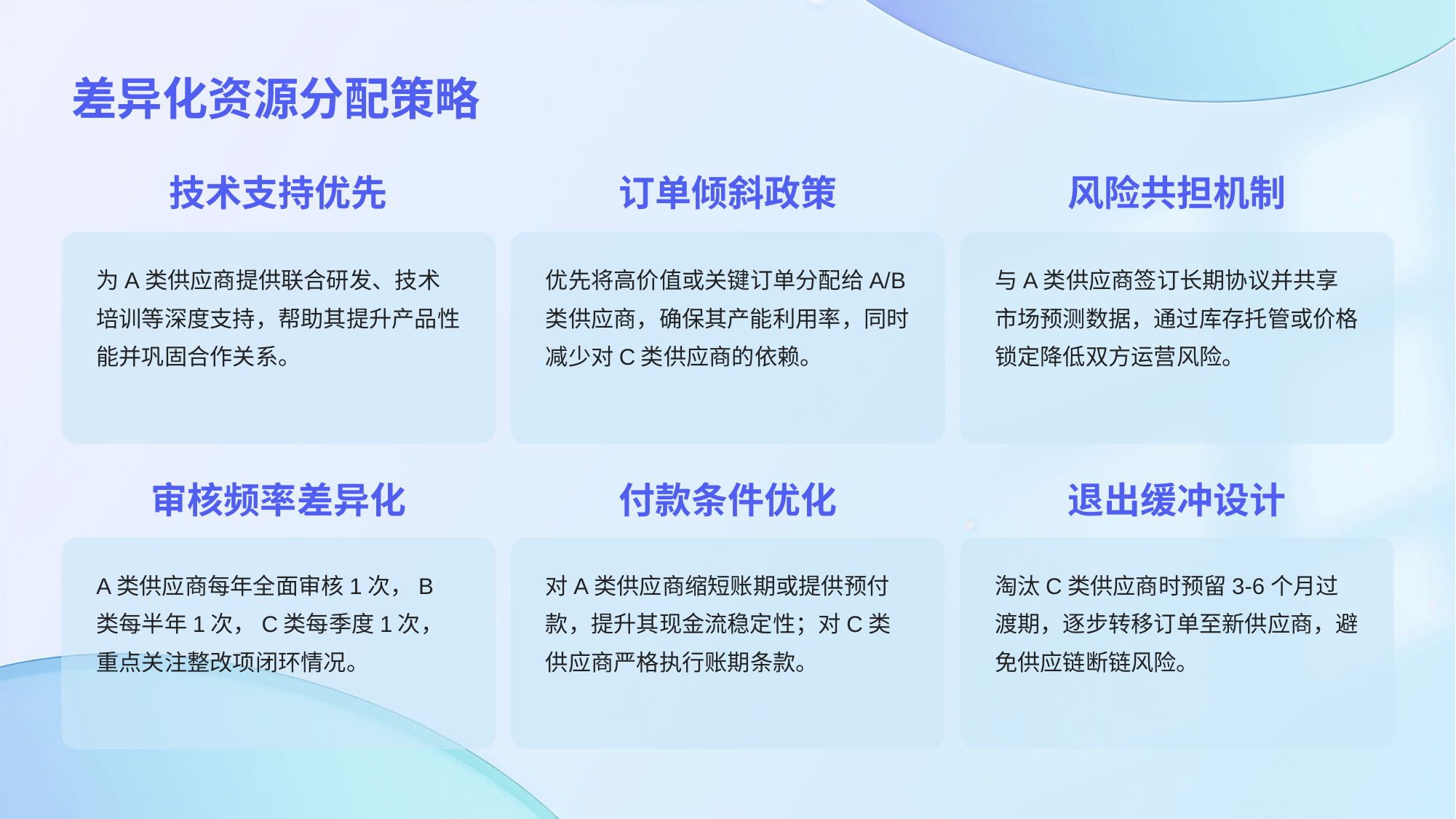

差异化资源分配策略
技术支持优先
订单倾斜政策
风险共担机制

为A类供应商提供联合研发、技术培训等深度支持，帮助其提升产品性能并巩固合作关系。
优先将高价值或关键订单分配给A/B类供应商，确保其产能利用率，同时减少对C类供应商的依赖。
与A类供应商签订长期协议并共享市场预测数据，通过库存托管或价格锁定降低双方运营风险。
审核频率差异化
付款条件优化
退出缓冲设计

A类供应商每年全面审核1次，B类每半年1次，C类每季度1次，重点关注整改项闭环情况。
对A类供应商缩短账期或提供预付款，提升其现金流稳定性；对C类供应商严格执行账期条款。
淘汰C类供应商时预留3-6个月过渡期，逐步转移订单至新供应商，避免供应链断链风险。